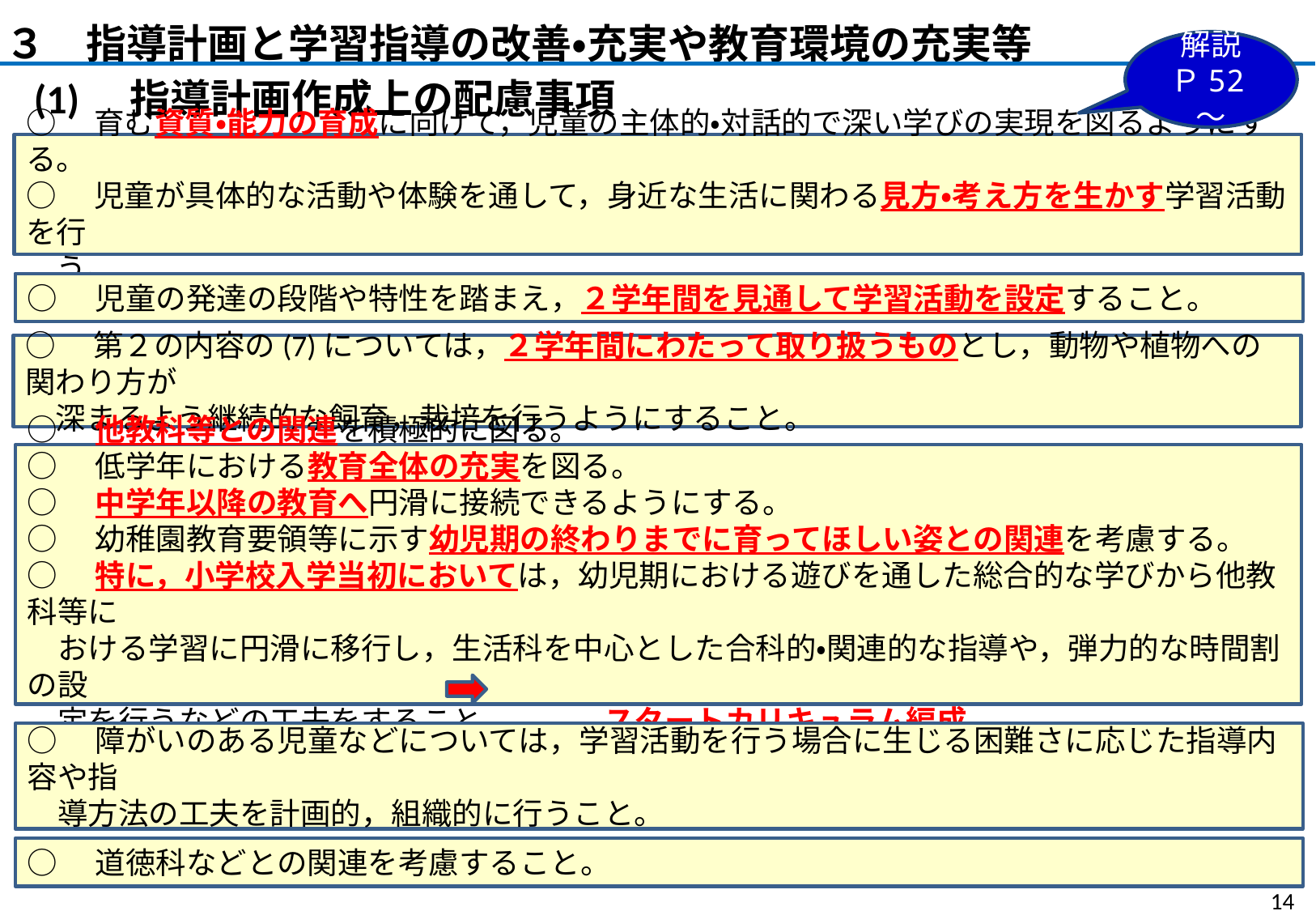

３　指導計画と学習指導の改善・充実や教育環境の充実等
解説
Ｐ52～
(1)　指導計画作成上の配慮事項
○　育む資質・能力の育成に向けて，児童の主体的・対話的で深い学びの実現を図るようにする。
○　児童が具体的な活動や体験を通して，身近な生活に関わる見方・考え方を生かす学習活動を行
　う。
○　児童の発達の段階や特性を踏まえ，２学年間を見通して学習活動を設定すること。
○　第２の内容の(7)については，２学年間にわたって取り扱うものとし，動物や植物への関わり方が
　深まるよう継続的な飼育，栽培を行うようにすること。
○　他教科等との関連を積極的に図る。
○　低学年における教育全体の充実を図る。
○　中学年以降の教育へ円滑に接続できるようにする。
○　幼稚園教育要領等に示す幼児期の終わりまでに育ってほしい姿との関連を考慮する。
○　特に，小学校入学当初においては，幼児期における遊びを通した総合的な学びから他教科等に
　おける学習に円滑に移行し，生活科を中心とした合科的・関連的な指導や，弾力的な時間割の設
　定を行うなどの工夫をすること。　　　スタートカリキュラム編成

○　障がいのある児童などについては，学習活動を行う場合に生じる困難さに応じた指導内容や指
　導方法の工夫を計画的，組織的に行うこと。
○　道徳科などとの関連を考慮すること。
14